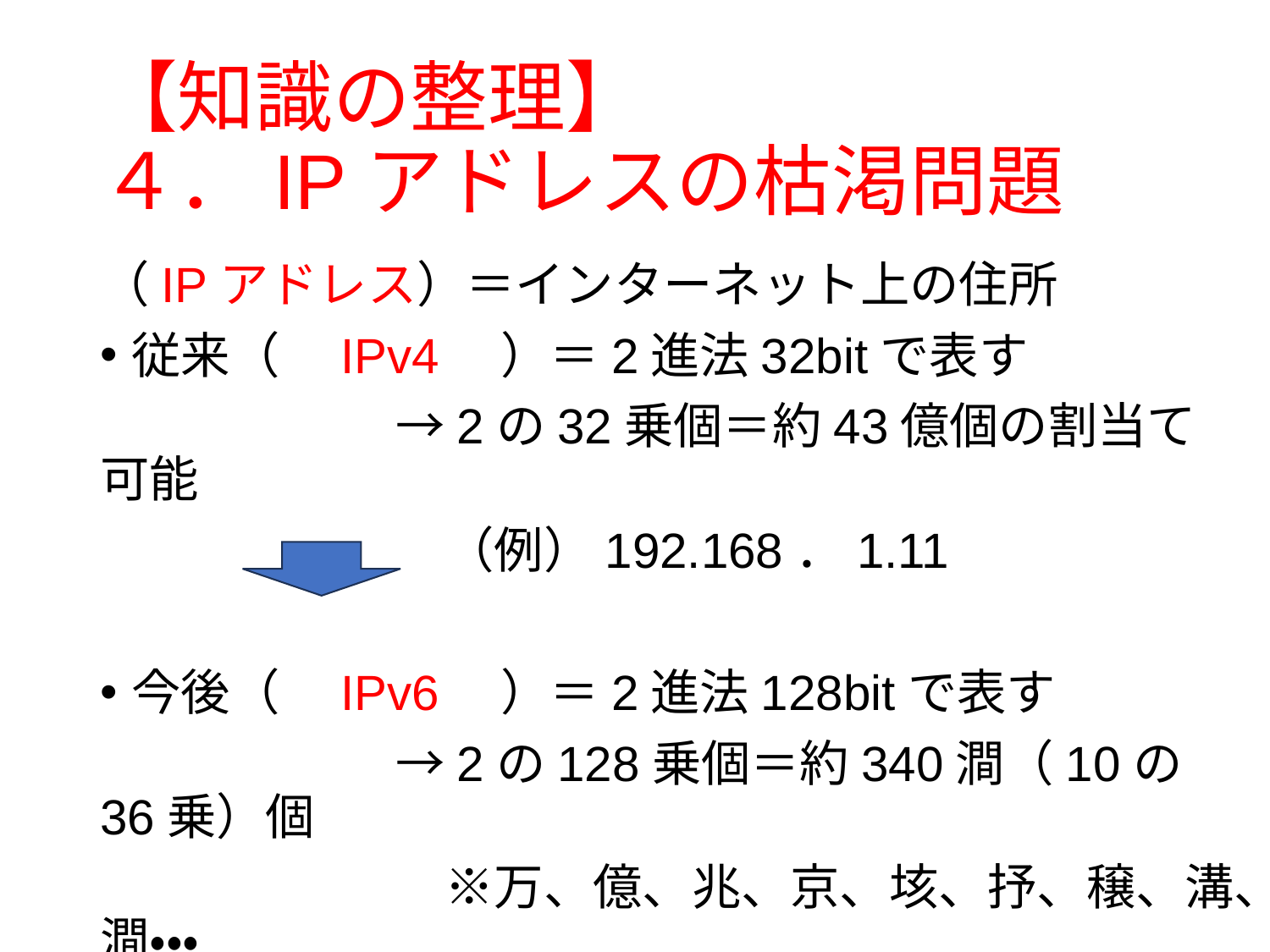

# 【知識の整理】 ４．IPアドレスの枯渇問題
（IPアドレス）＝インターネット上の住所
従来（　IPv4　）＝2進法32bitで表す
　　　　　　→2の32乗個＝約43億個の割当て可能
　　　　　　　（例）192.168．1.11

今後（　IPv6　）＝2進法128bitで表す
　　　　　　→2の128乗個＝約340澗（10の36乗）個
　　　　　　　※万、億、兆、京、垓、抒、穣、溝、澗・・・